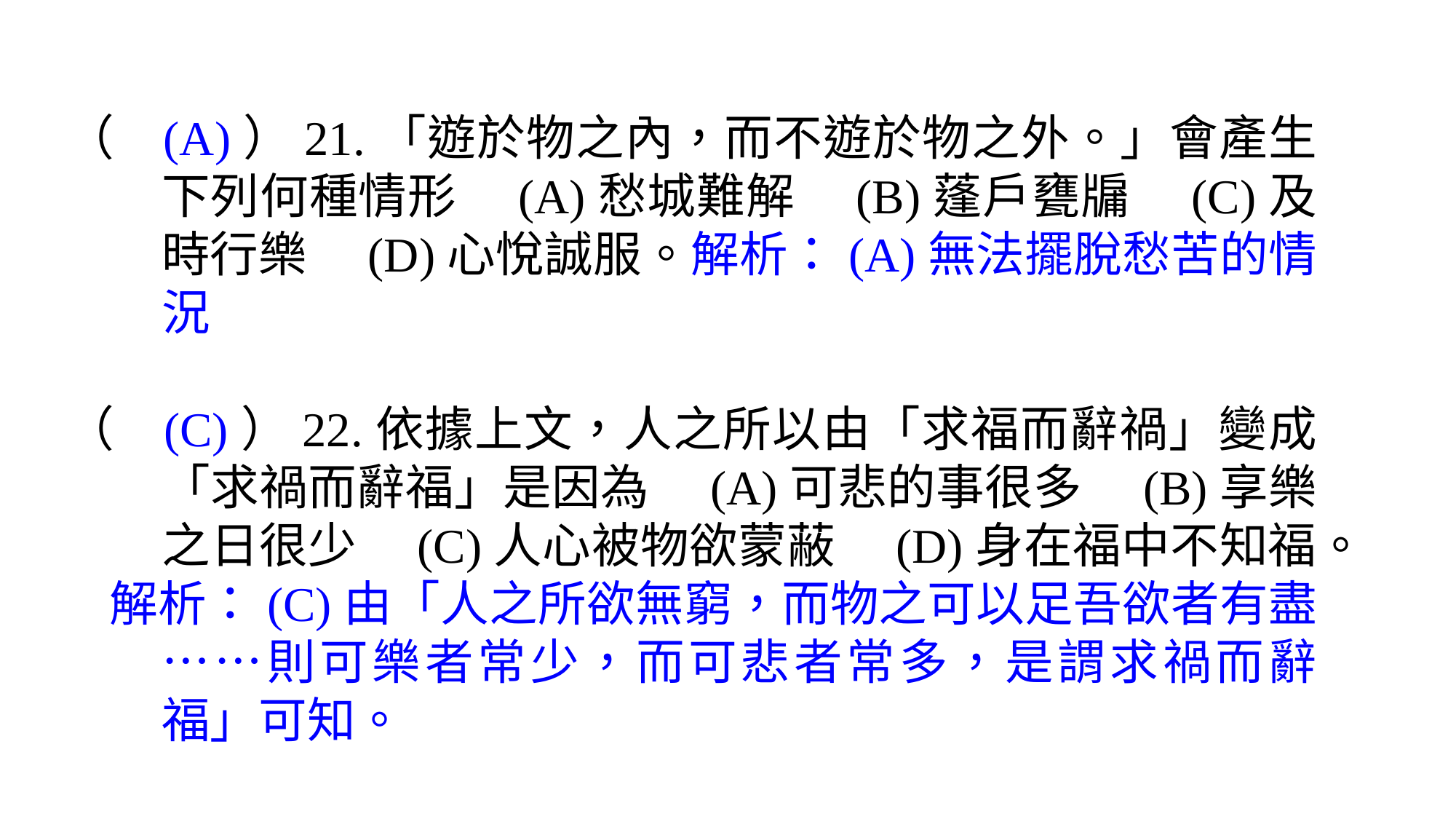

（	(A)）21.「遊於物之內，而不遊於物之外。」會產生下列何種情形　(A)愁城難解　(B)蓬戶甕牖　(C)及時行樂　(D)心悅誠服。解析：(A)無法擺脫愁苦的情況

（	(C)）22.依據上文，人之所以由「求福而辭禍」變成「求禍而辭福」是因為　(A)可悲的事很多　(B)享樂之日很少　(C)人心被物欲蒙蔽　(D)身在福中不知福。
解析：(C)由「人之所欲無窮，而物之可以足吾欲者有盡……則可樂者常少，而可悲者常多，是謂求禍而辭福」可知。